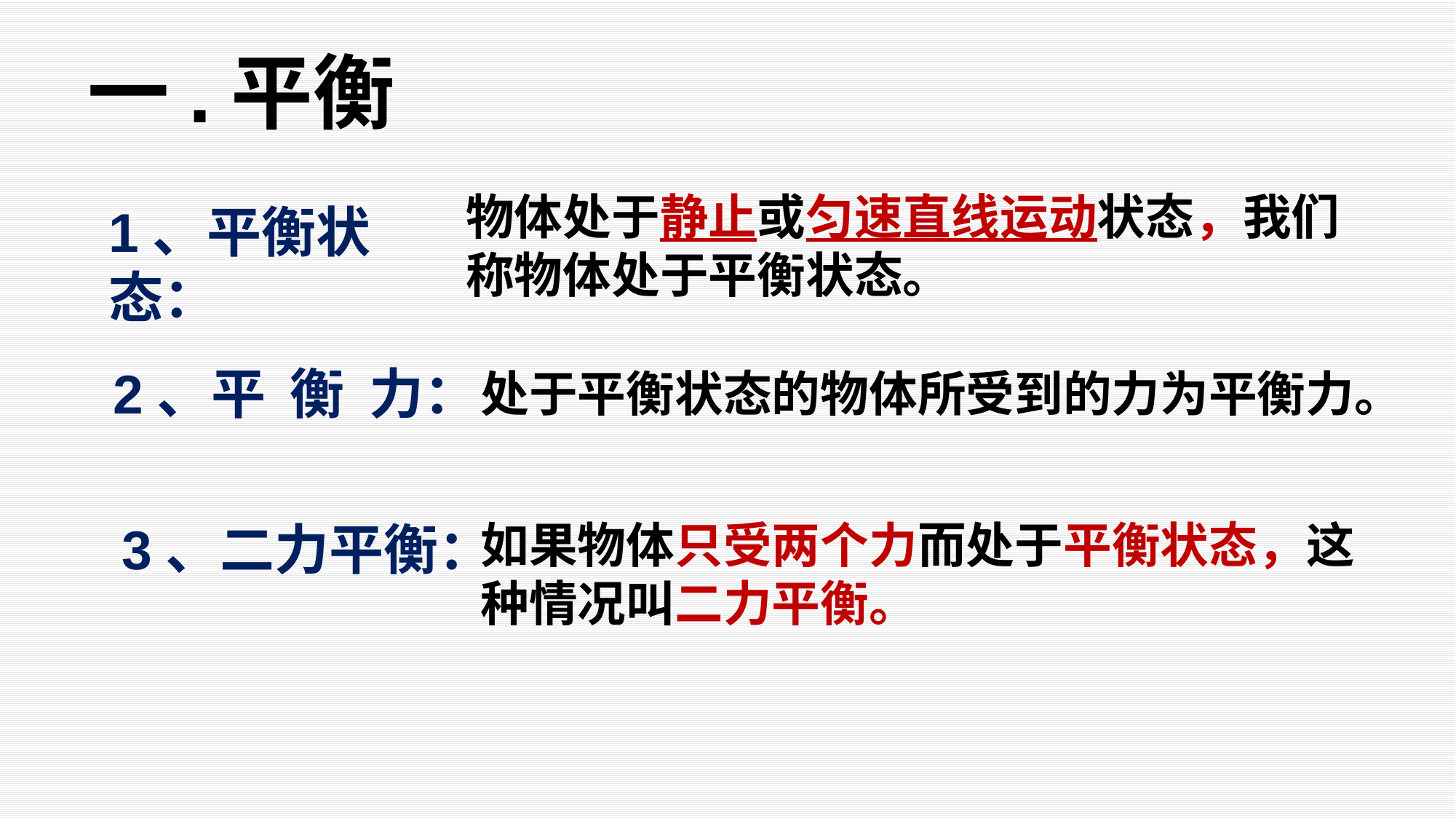

一.平衡
物体处于静止或匀速直线运动状态，我们称物体处于平衡状态。
1、平衡状态：
2、平  衡  力：
处于平衡状态的物体所受到的力为平衡力。
3、二力平衡：
如果物体只受两个力而处于平衡状态，这种情况叫二力平衡。